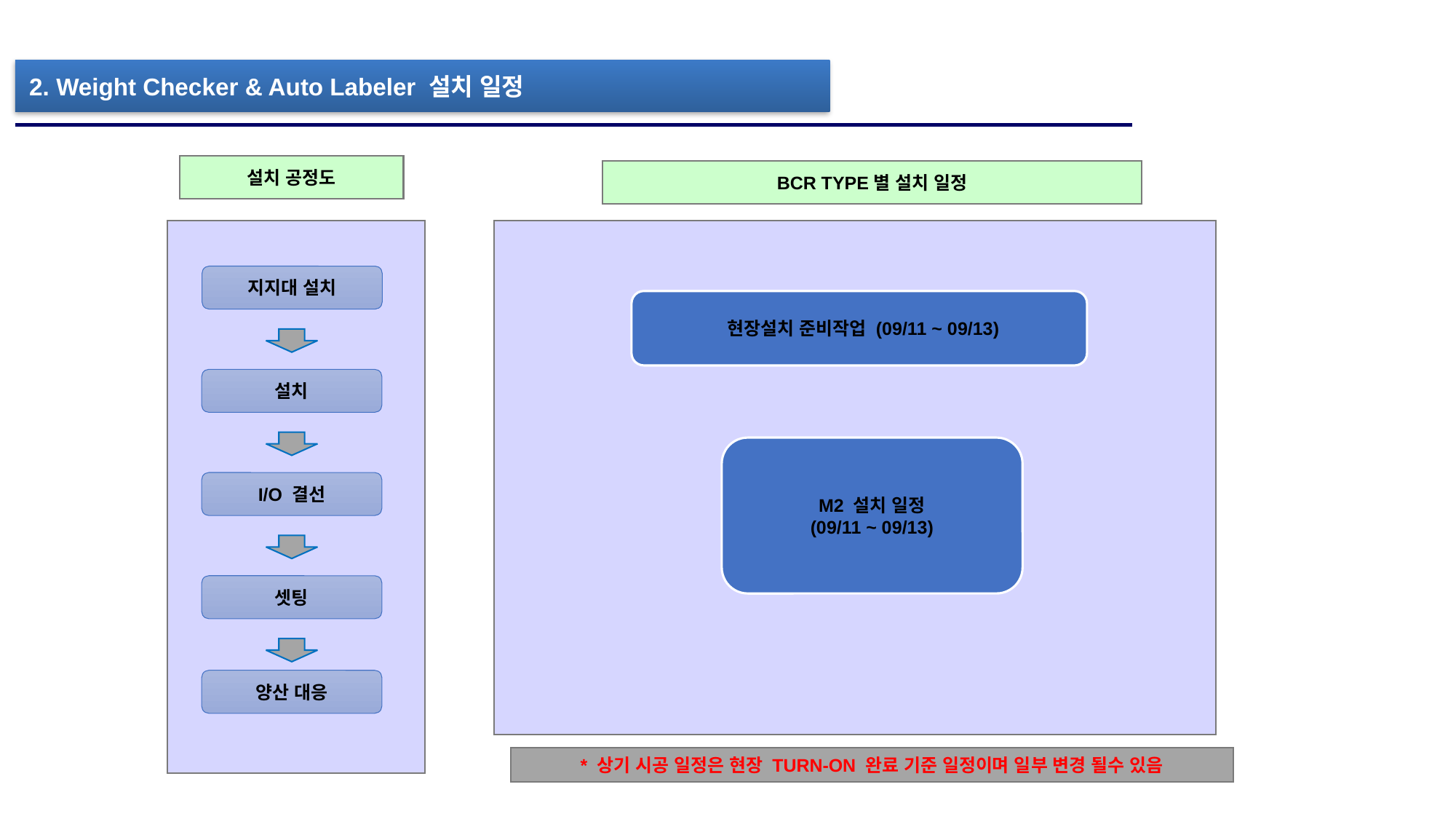

2. Weight Checker & Auto Labeler 설치 일정
설치 공정도
BCR TYPE별 설치 일정

지지대 설치
 현장설치 준비작업 (09/11 ~ 09/13)

설치

M2 설치 일정
(09/11 ~ 09/13)
I/O 결선

셋팅

양산 대응
* 상기 시공 일정은 현장 TURN-ON 완료 기준 일정이며 일부 변경 될수 있음